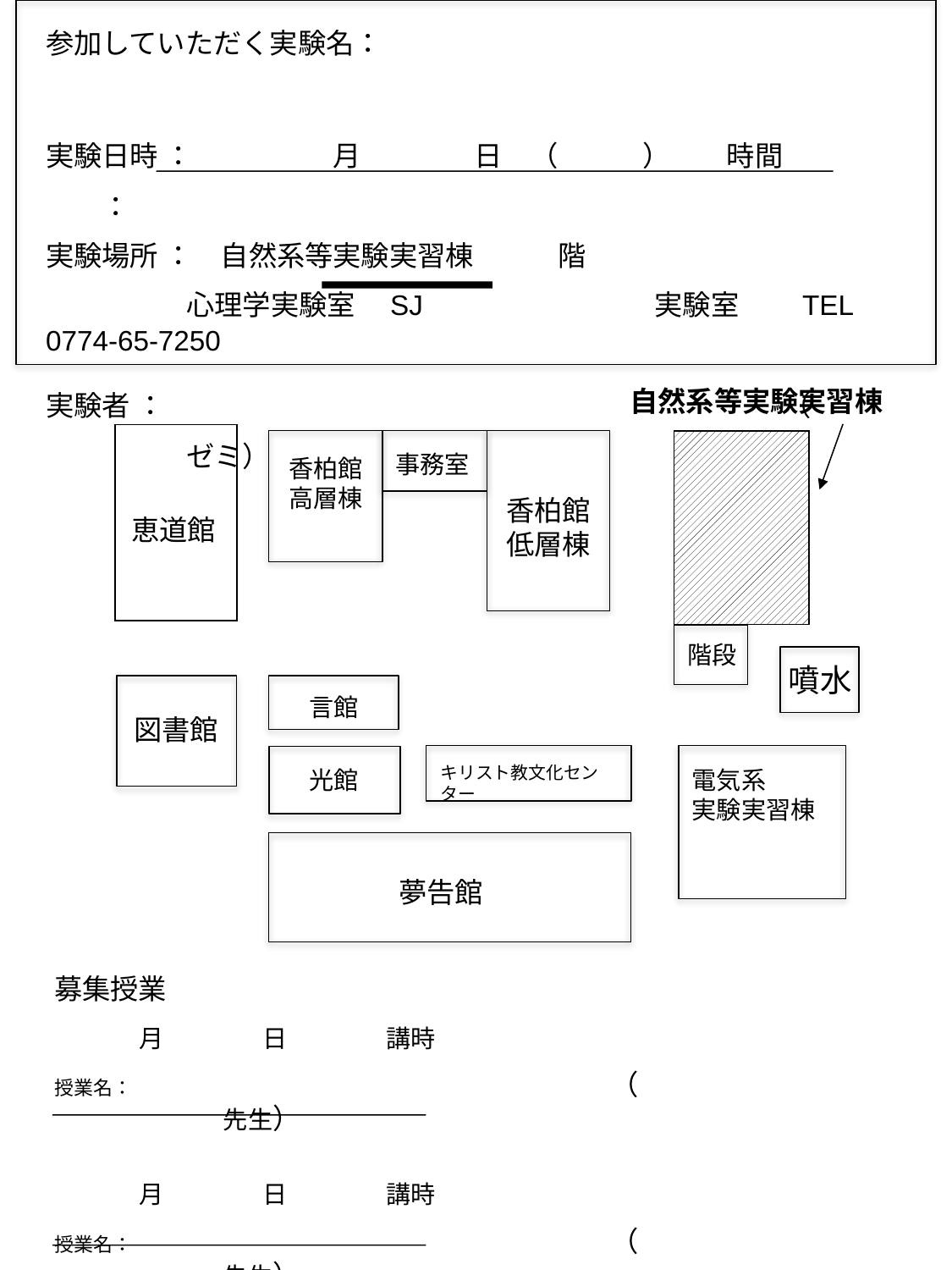

参加していただく実験名：

実験日時 ：　　　　　月　　　　日　（　　　）　　時間　　　　　：
実験場所 ：　自然系等実験実習棟　　　階
　　　　　心理学実験室　SJ　　　　　　　　実験室　　TEL　0774-65-7250
実験者 ：　　　　　　　　　　　　　　　　　　　　　　（　　　　　　　ゼミ）

自然系等実験実習棟

恵道館

事務室
香柏館
高層棟
香柏館
低層棟

階段

言館
図書館

キリスト教文化センター
光館
電気系
実験実習棟

夢告館
噴水
募集授業
　　　月　　　　日　　　　講時
授業名：　　　　　　　　　　　　　　　　　（　　　　　　　先生）

　　　月　　　　日　　　　講時
授業名：　　　　　　　　　　　　　　　　　（　　　　　　　先生）